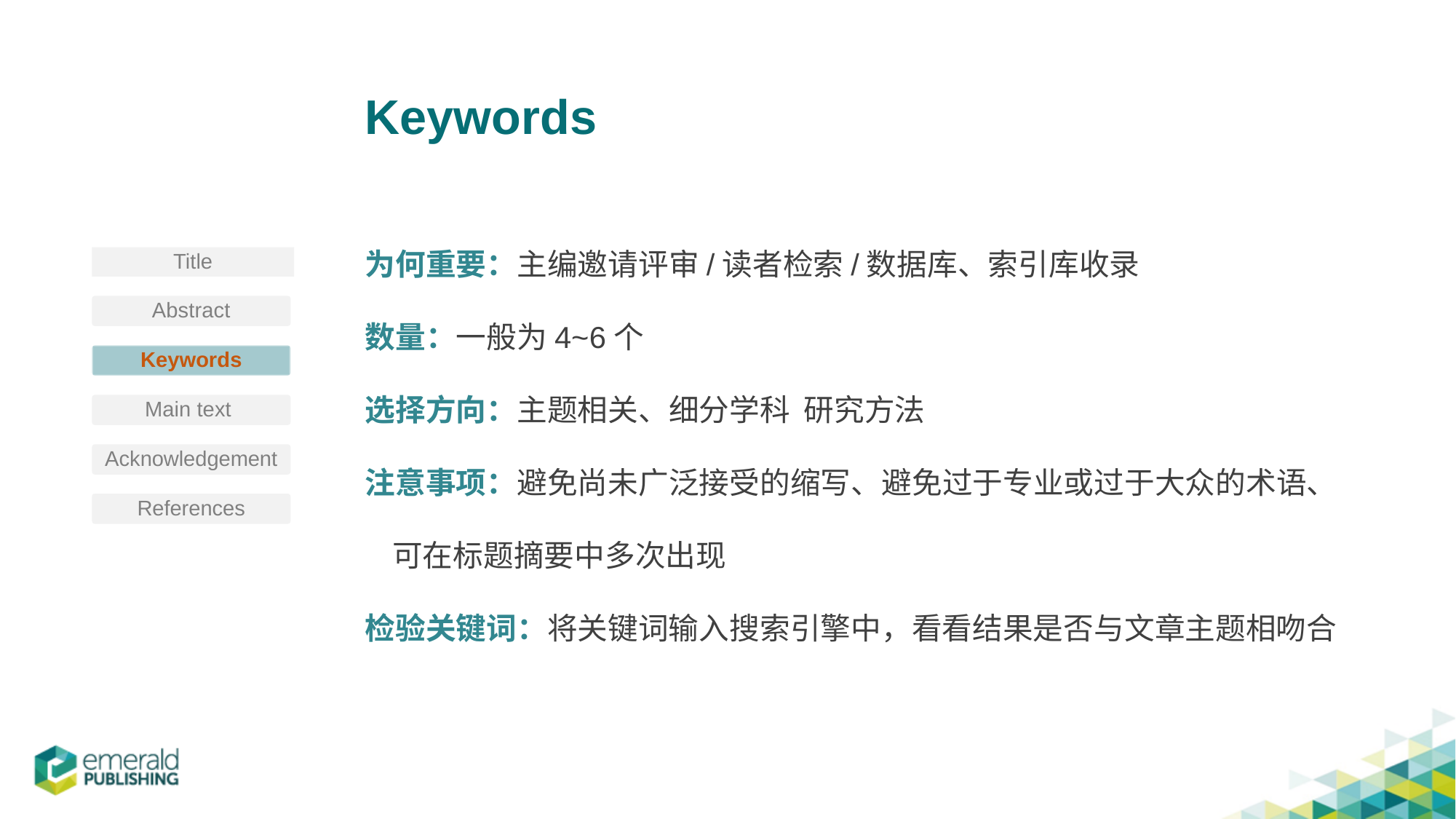

# Keywords
为何重要：主编邀请评审/读者检索/数据库、索引库收录
数量：一般为4~6个
选择方向：主题相关、细分学科  研究方法
注意事项：避免尚未广泛接受的缩写、避免过于专业或过于大众的术语、可在标题摘要中多次出现
检验关键词：将关键词输入搜索引擎中，看看结果是否与文章主题相吻合

Title

Abstract

Keywords

Main text

Acknowledgement

References